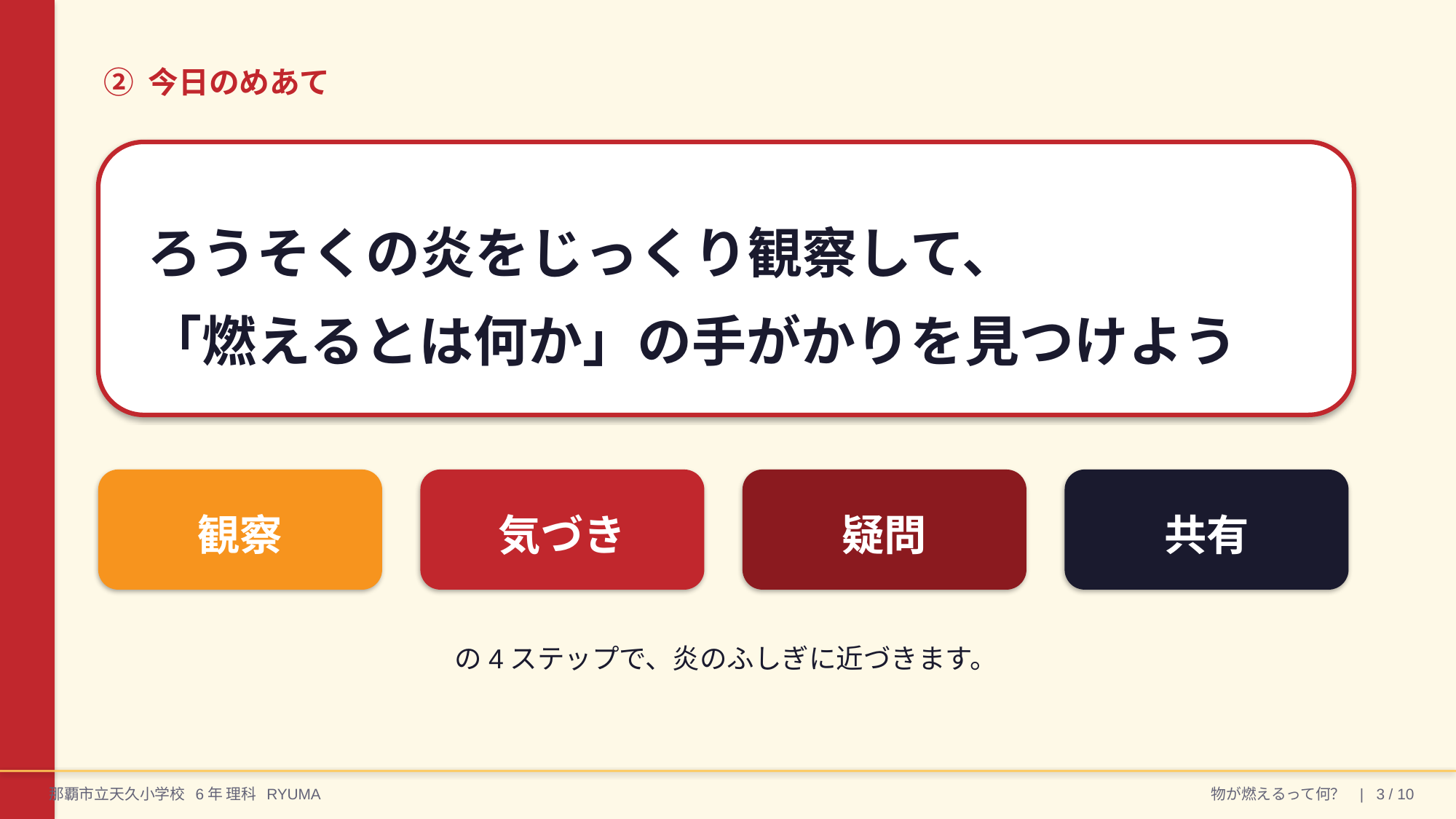

② 今日のめあて

ろうそくの炎をじっくり観察して、
「燃えるとは何か」の手がかりを見つけよう

観察

気づき

疑問

共有
の4ステップで、炎のふしぎに近づきます。

那覇市立天久小学校  6年 理科  RYUMA
物が燃えるって何？   |   3 / 10